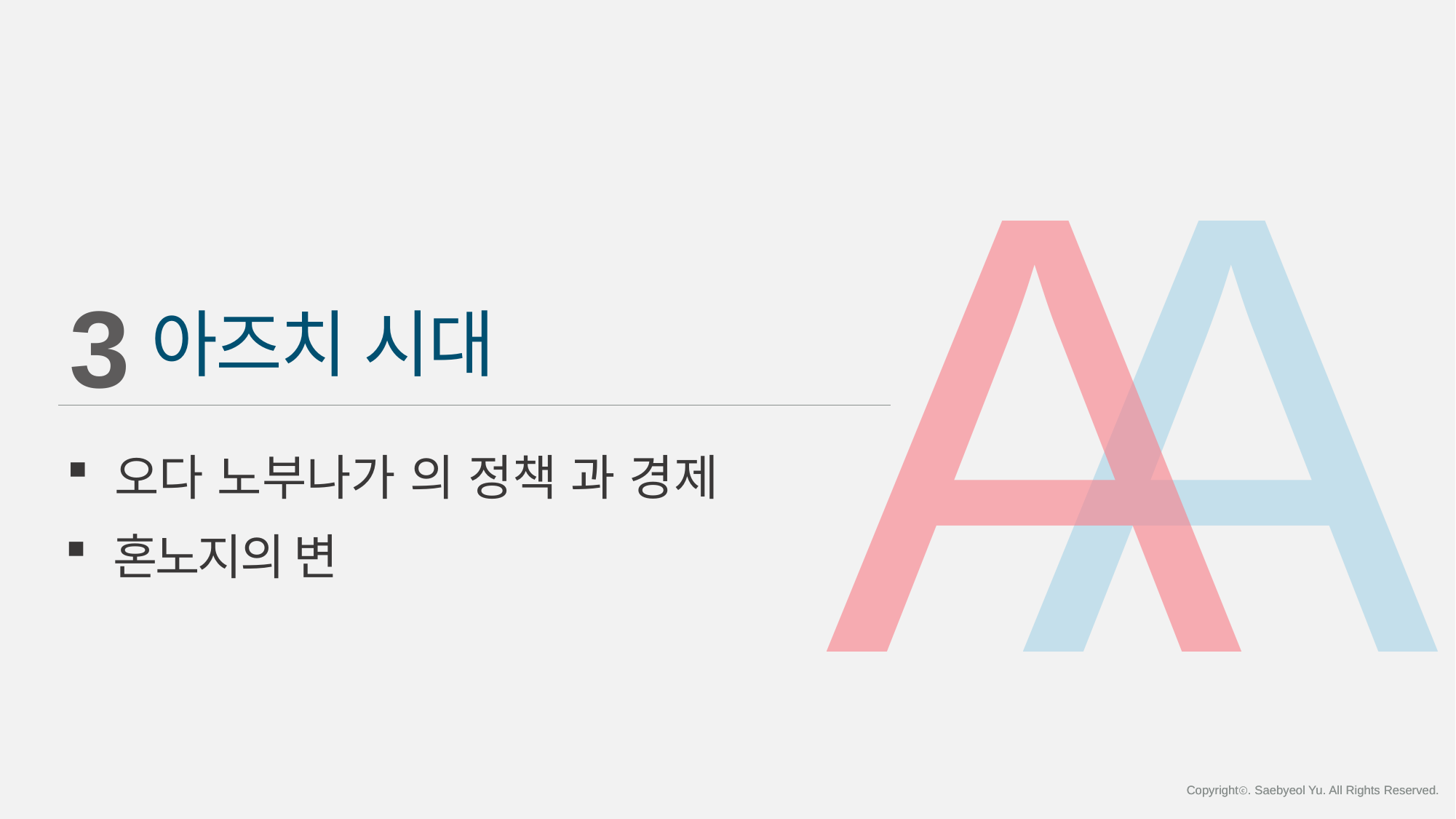

A
A
3
아즈치 시대
 오다 노부나가 의 정책 과 경제

 혼노지의 변
Copyrightⓒ. Saebyeol Yu. All Rights Reserved.